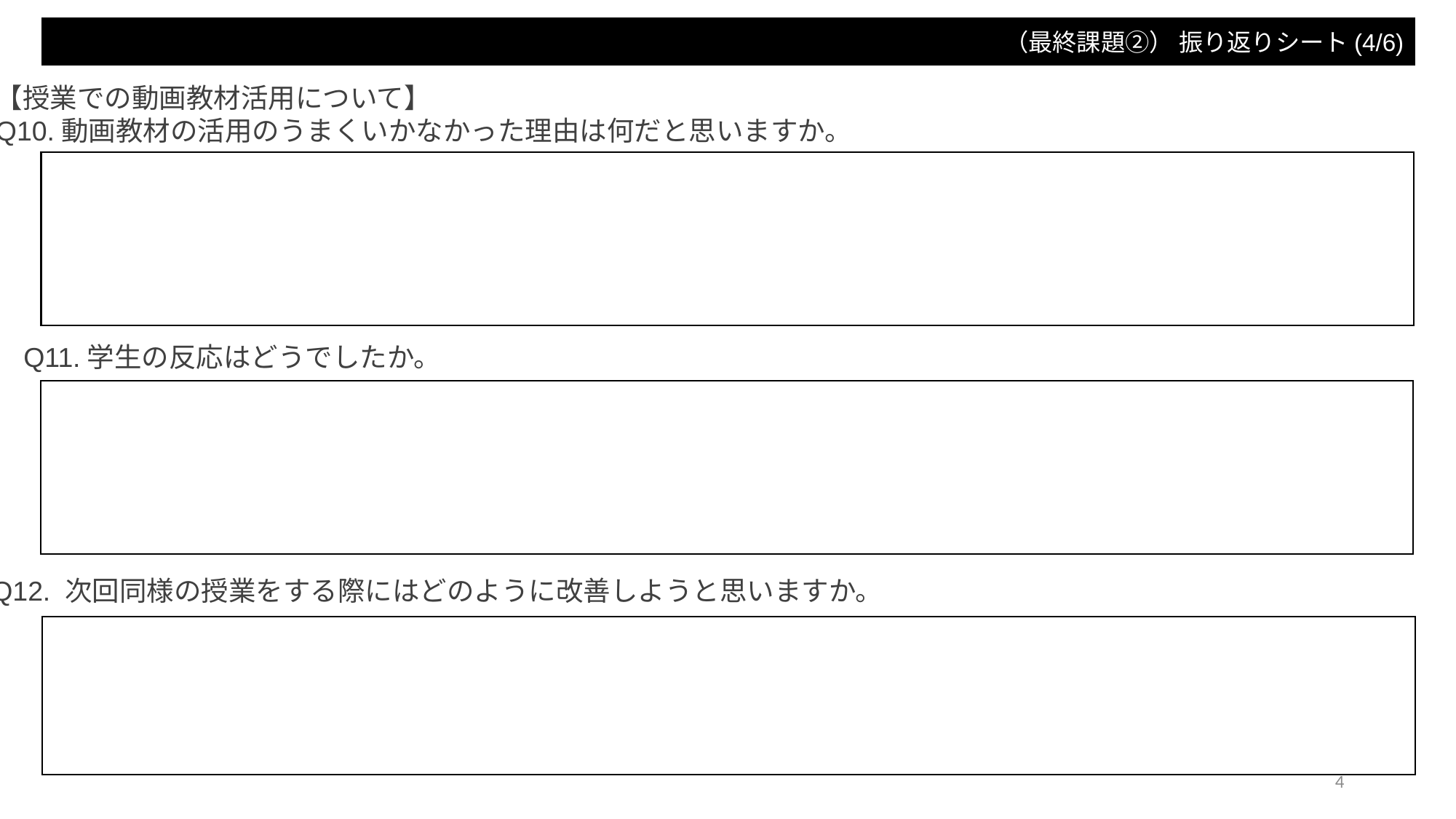

（最終課題②） 振り返りシート(4/6)
【授業での動画教材活用について】
Q10.動画教材の活用のうまくいかなかった理由は何だと思いますか。

Q11.学生の反応はどうでしたか。

Q12. 次回同様の授業をする際にはどのように改善しようと思いますか。

4